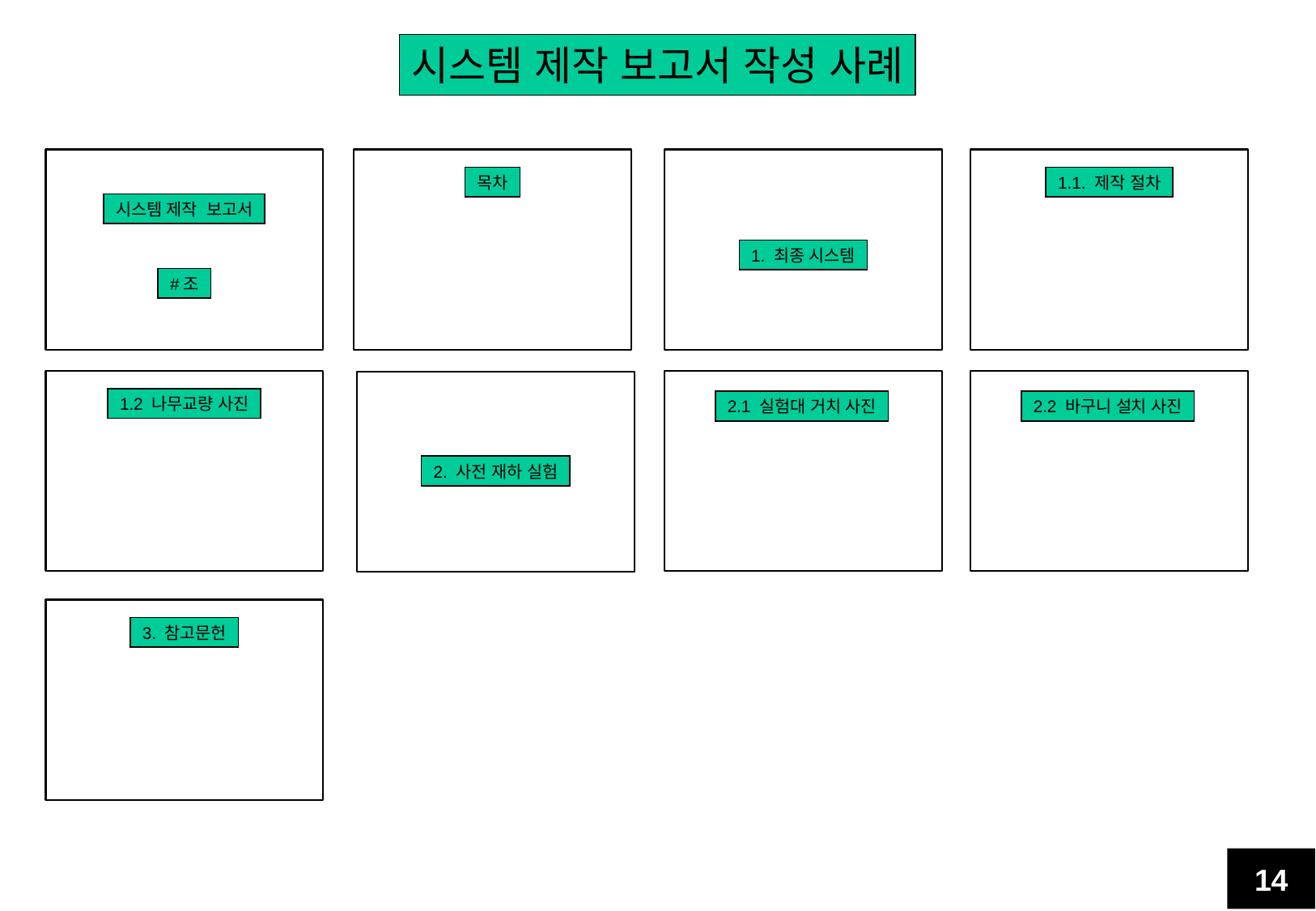

시스템 제작 보고서 작성 사례

목차
1.1. 제작 절차
시스템 제작  보고서
1. 최종 시스템
#조

1.2 나무교량 사진
2.1 실험대 거치 사진
2.2 바구니 설치 사진
2. 사전 재하 실험

3. 참고문헌
14